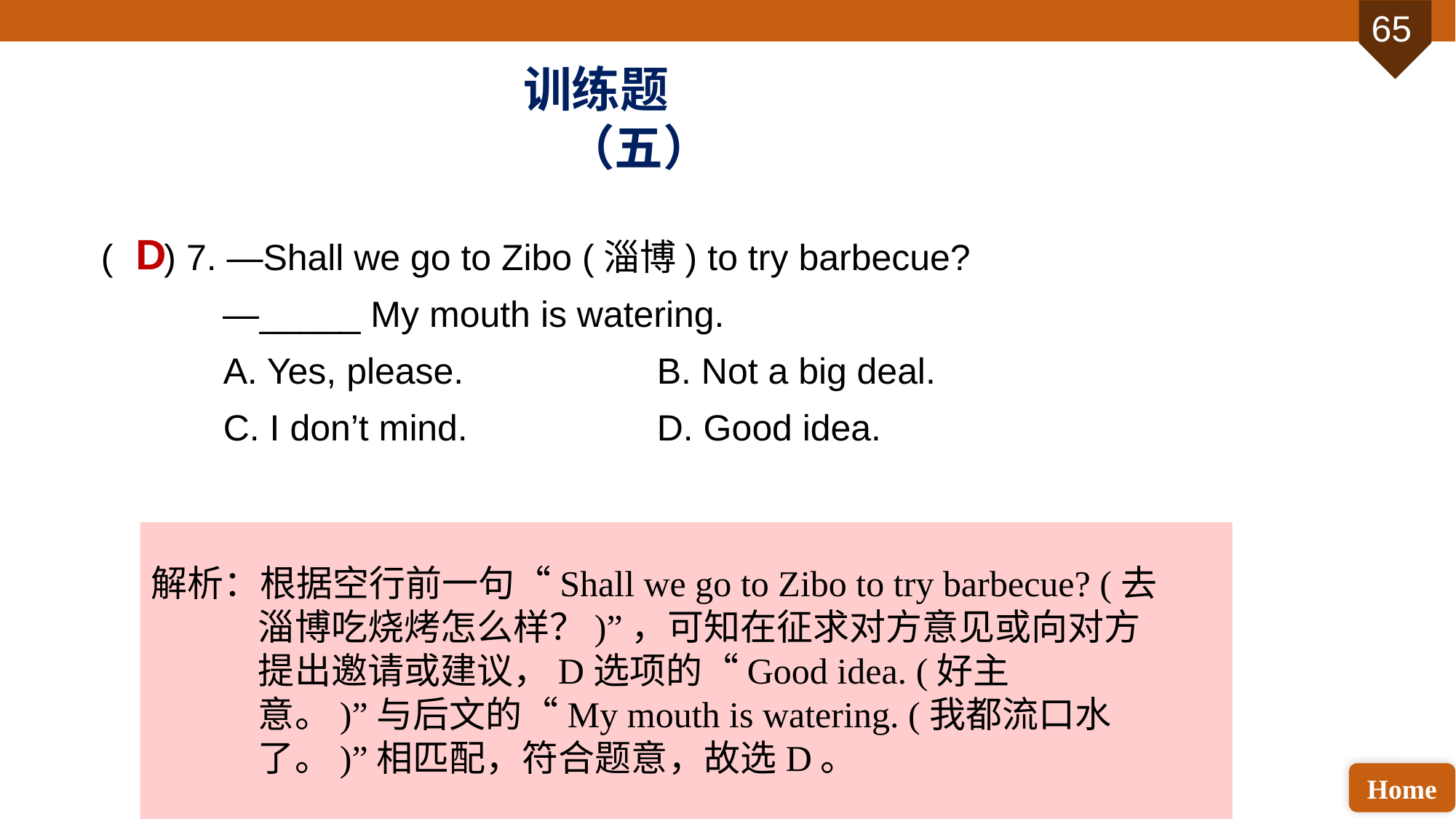

训练题（五）
(     ) 7. —Shall we go to Zibo (淄博) to try barbecue?
            —_____ My mouth is watering.
            A. Yes, please. 		 B. Not a big deal.
            C. I don’t mind.		 D. Good idea.
D

解析：根据空行前一句“Shall we go to Zibo to try barbecue? (去淄博吃烧烤怎么样？)”，可知在征求对方意见或向对方提出邀请或建议，D选项的“Good idea. (好主意。)”与后文的“My mouth is watering. (我都流口水了。)”相匹配，符合题意，故选D。